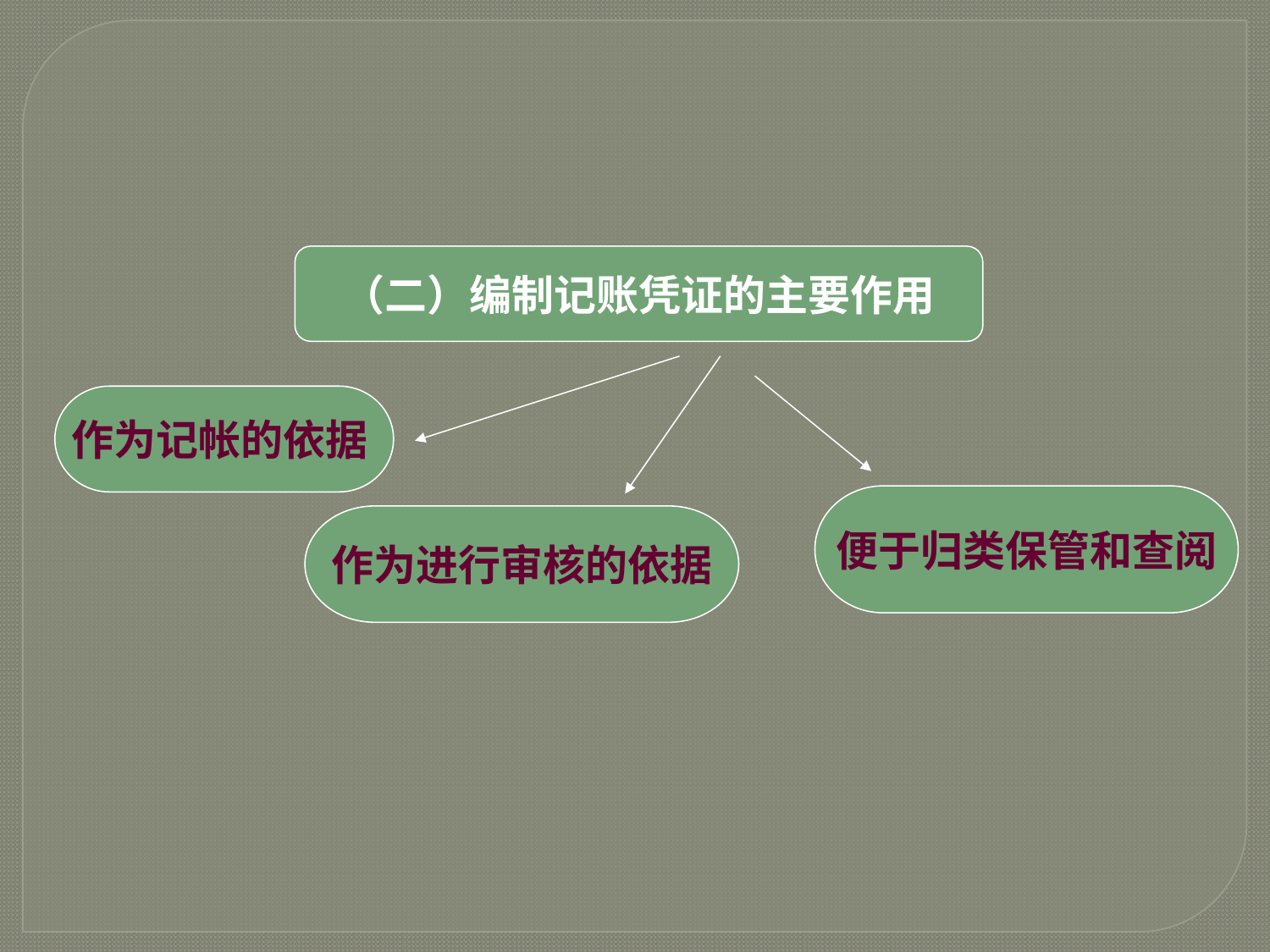

（二）编制记账凭证的主要作用

作为记帐的依据

便于归类保管和查阅

作为进行审核的依据